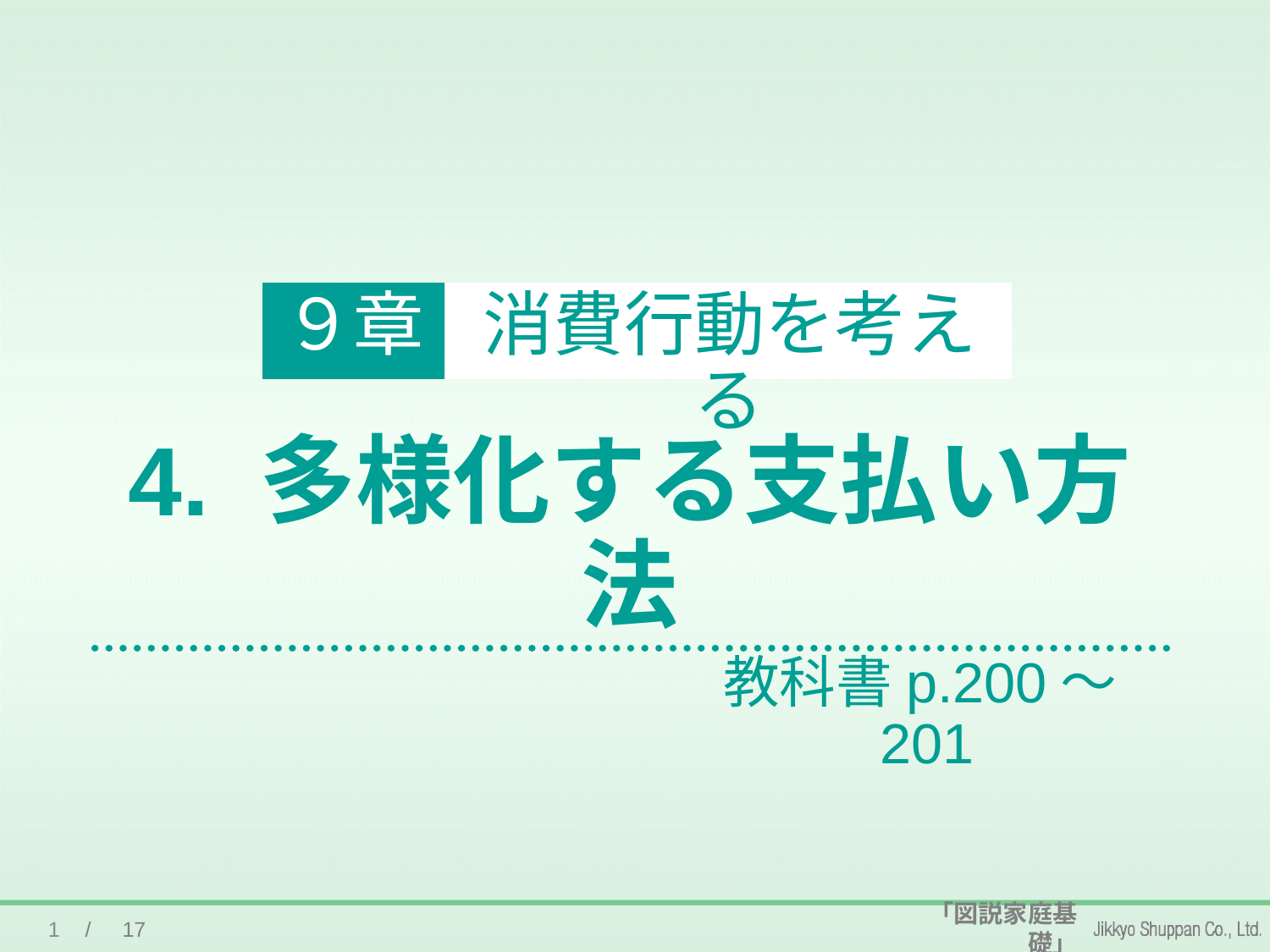

９章
消費行動を考える
# 4. 多様化する支払い方法
教科書p.200～201
1